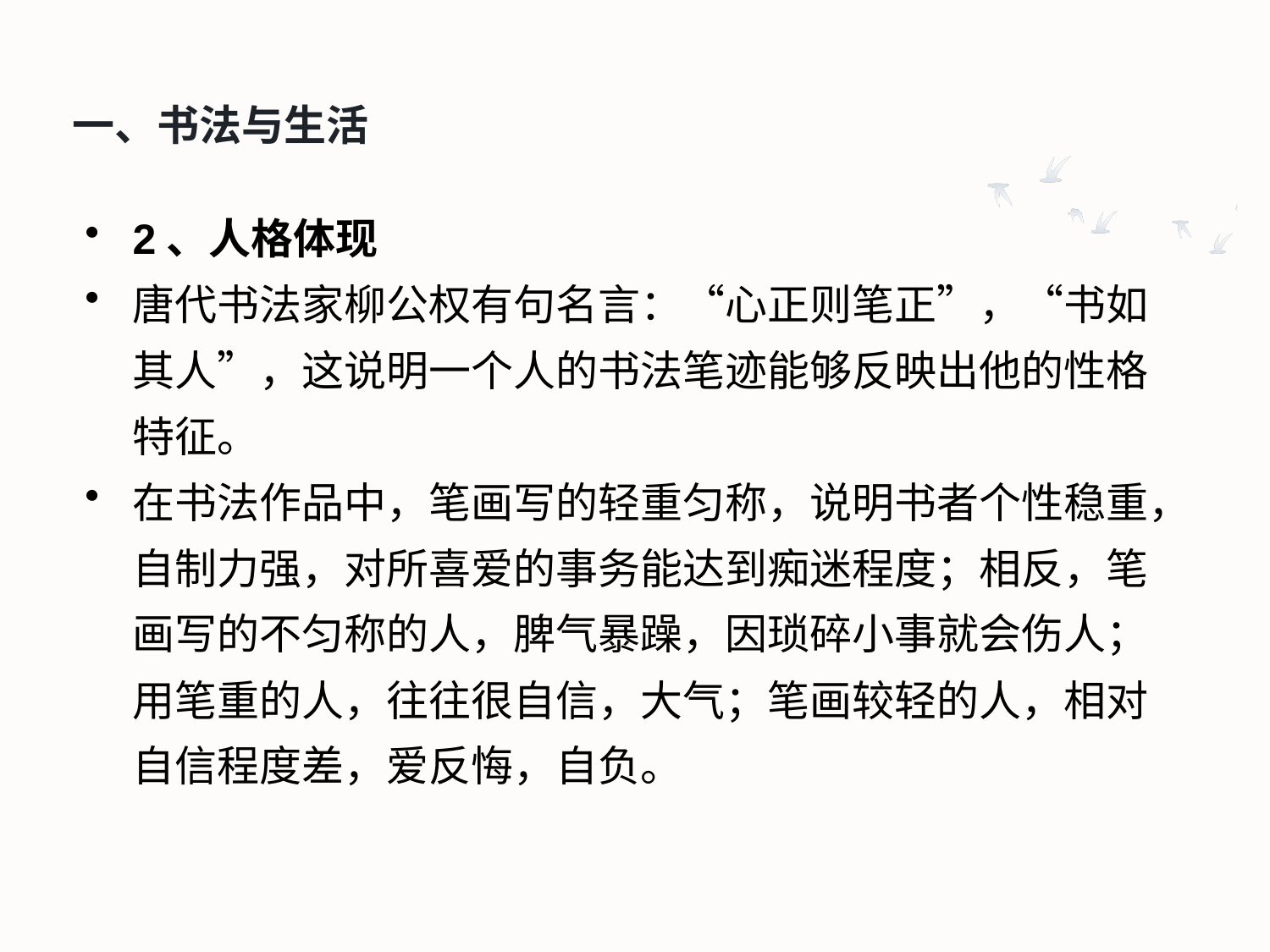

# 一、书法与生活
2、人格体现
唐代书法家柳公权有句名言：“心正则笔正”，“书如其人”，这说明一个人的书法笔迹能够反映出他的性格特征。
在书法作品中，笔画写的轻重匀称，说明书者个性稳重，自制力强，对所喜爱的事务能达到痴迷程度；相反，笔画写的不匀称的人，脾气暴躁，因琐碎小事就会伤人；用笔重的人，往往很自信，大气；笔画较轻的人，相对自信程度差，爱反悔，自负。